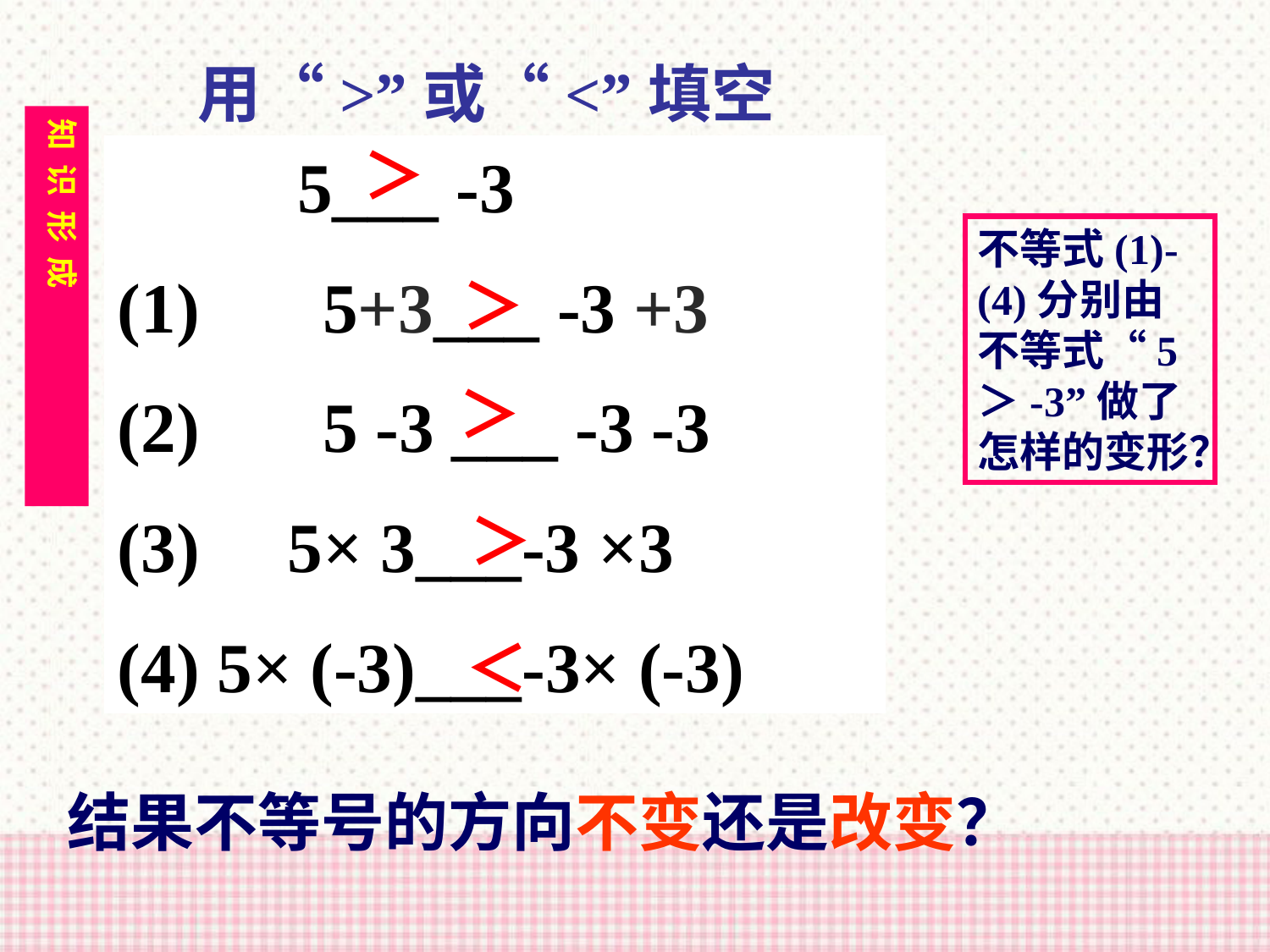

用“>”或“<”填空
知  识  形  成
                 5___ -3
(1)       5+3___ -3 +3
(2)       5 -3 ___ -3 -3
(3)     5× 3___-3 ×3
(4) 5× (-3)___-3× (-3)
＞
不等式(1)-(4)分别由不等式“5＞-3”做了怎样的变形？
＞
＞
＞
＜
结果不等号的方向不变还是改变？